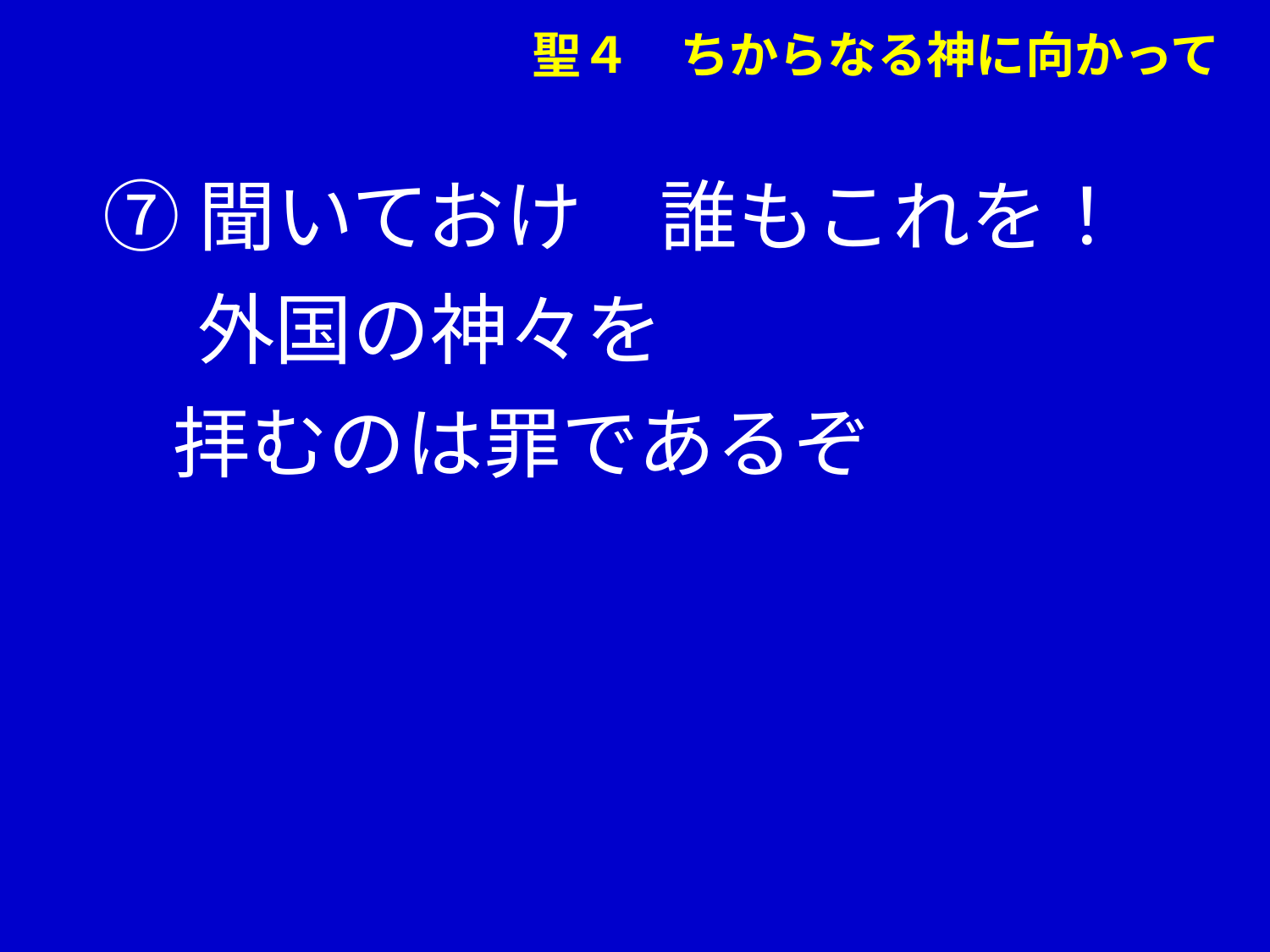

聖４　ちからなる神に向かって
⑦聞いておけ　誰もこれを！
　 外国の神々を
   拝むのは罪であるぞ